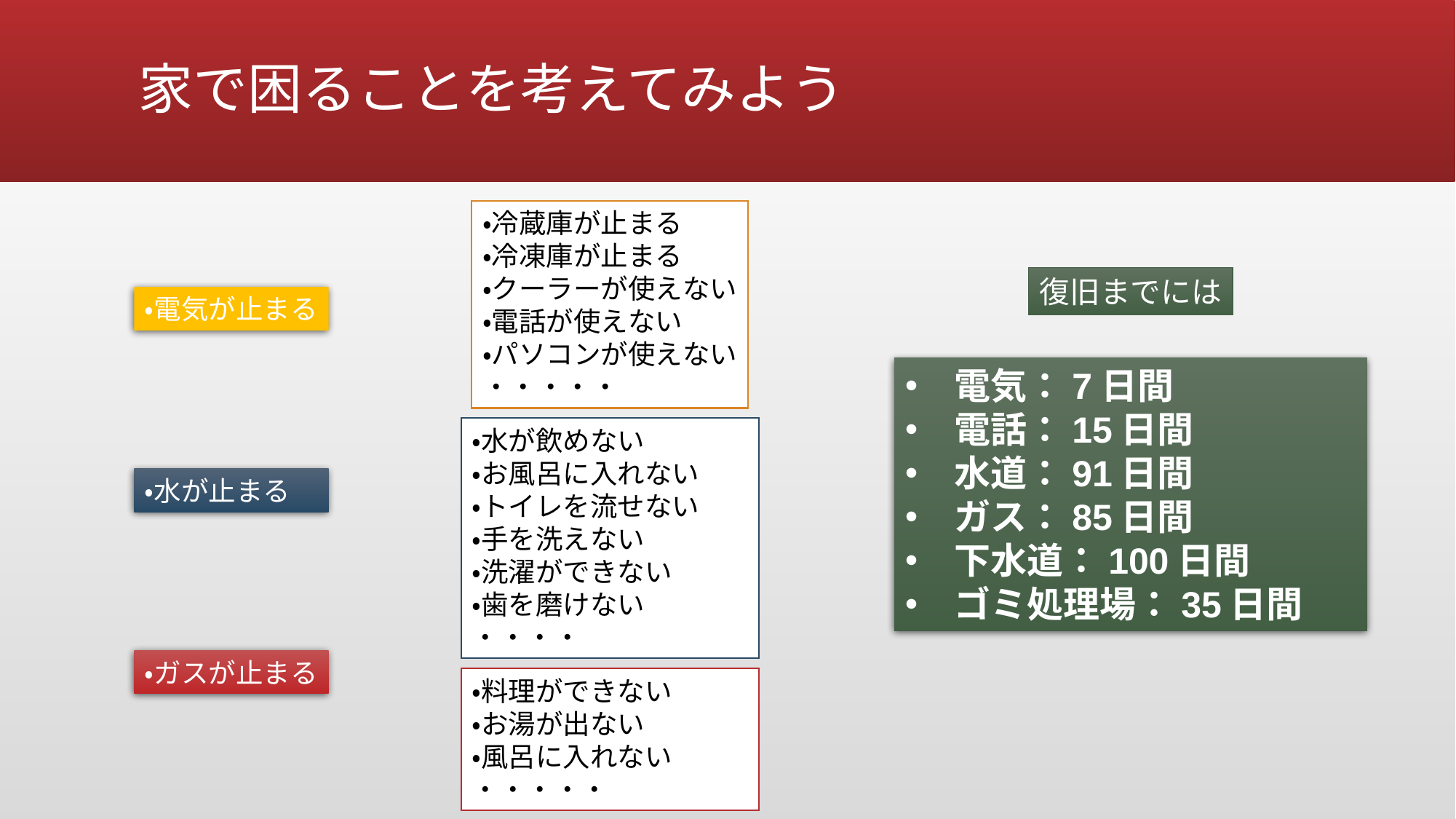

# 家で困ることを考えてみよう
・冷蔵庫が止まる
・冷凍庫が止まる
・クーラーが使えない
・電話が使えない
・パソコンが使えない
・・・・・
復旧までには
・電気が止まる
　電気：7日間
　電話：15日間
　水道：91日間
　ガス：85日間
　下水道：100日間
　ゴミ処理場：35日間
・水が飲めない
・お風呂に入れない
・トイレを流せない
・手を洗えない
・洗濯ができない
・歯を磨けない
・・・・
・水が止まる
・ガスが止まる
・料理ができない
・お湯が出ない
・風呂に入れない
・・・・・